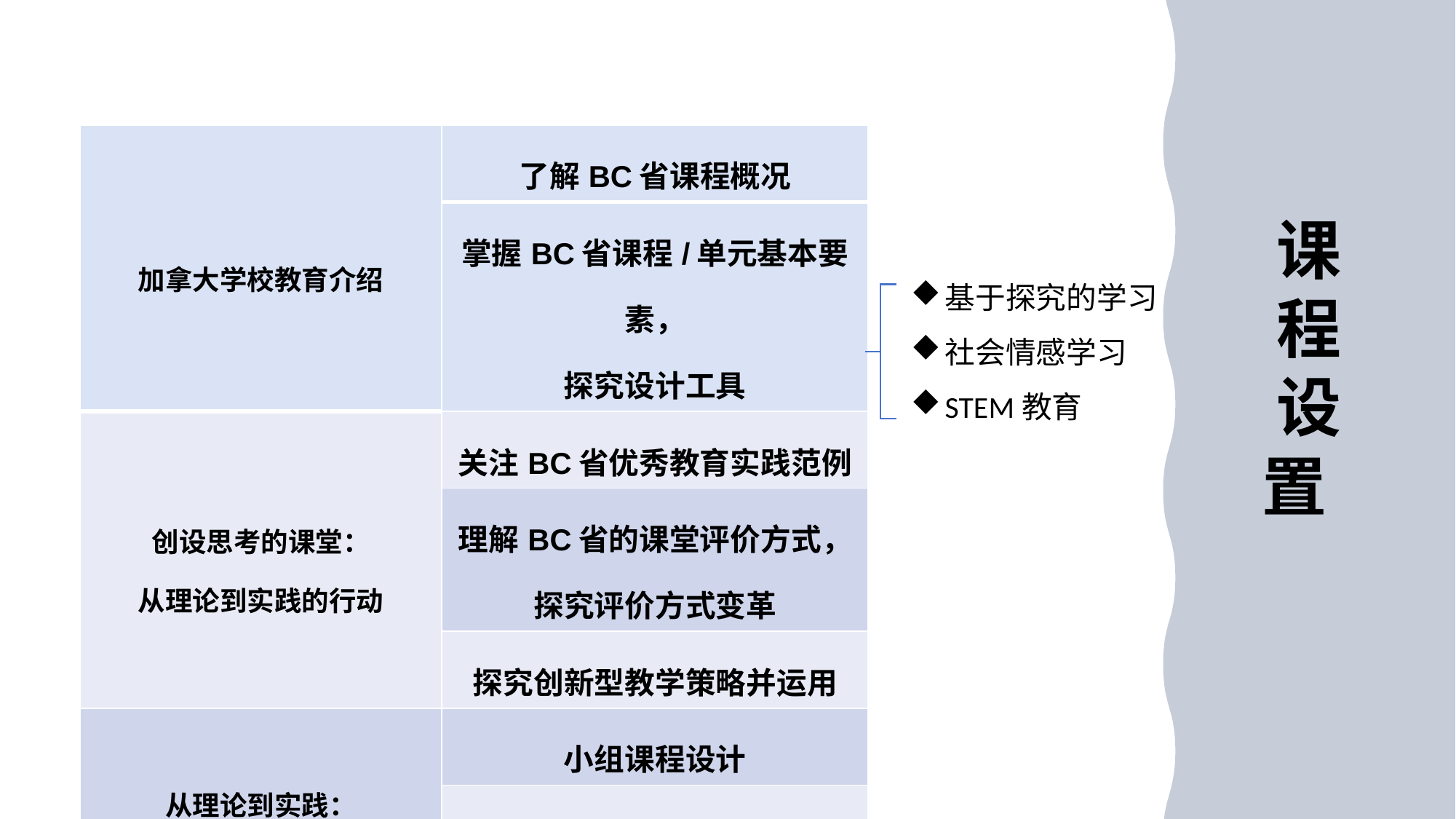

基于探究的学习+社会情感学习

| 加拿大学校教育介绍 | 了解BC省课程概况 |
| --- | --- |
|  | 掌握BC省课程/单元基本要素， 探究设计工具 |
| 创设思考的课堂： 从理论到实践的行动 | 关注BC省优秀教育实践范例 |
|  | 理解BC省的课堂评价方式， 探究评价方式变革 |
|  | 探究创新型教学策略并运用 |
| 从理论到实践： 分享深化我们的学习 | 小组课程设计 |
|  | 学校参访 |
|  | 总结性汇报 |
课
程
设
置

基于探究的学习
社会情感学习
STEM教育